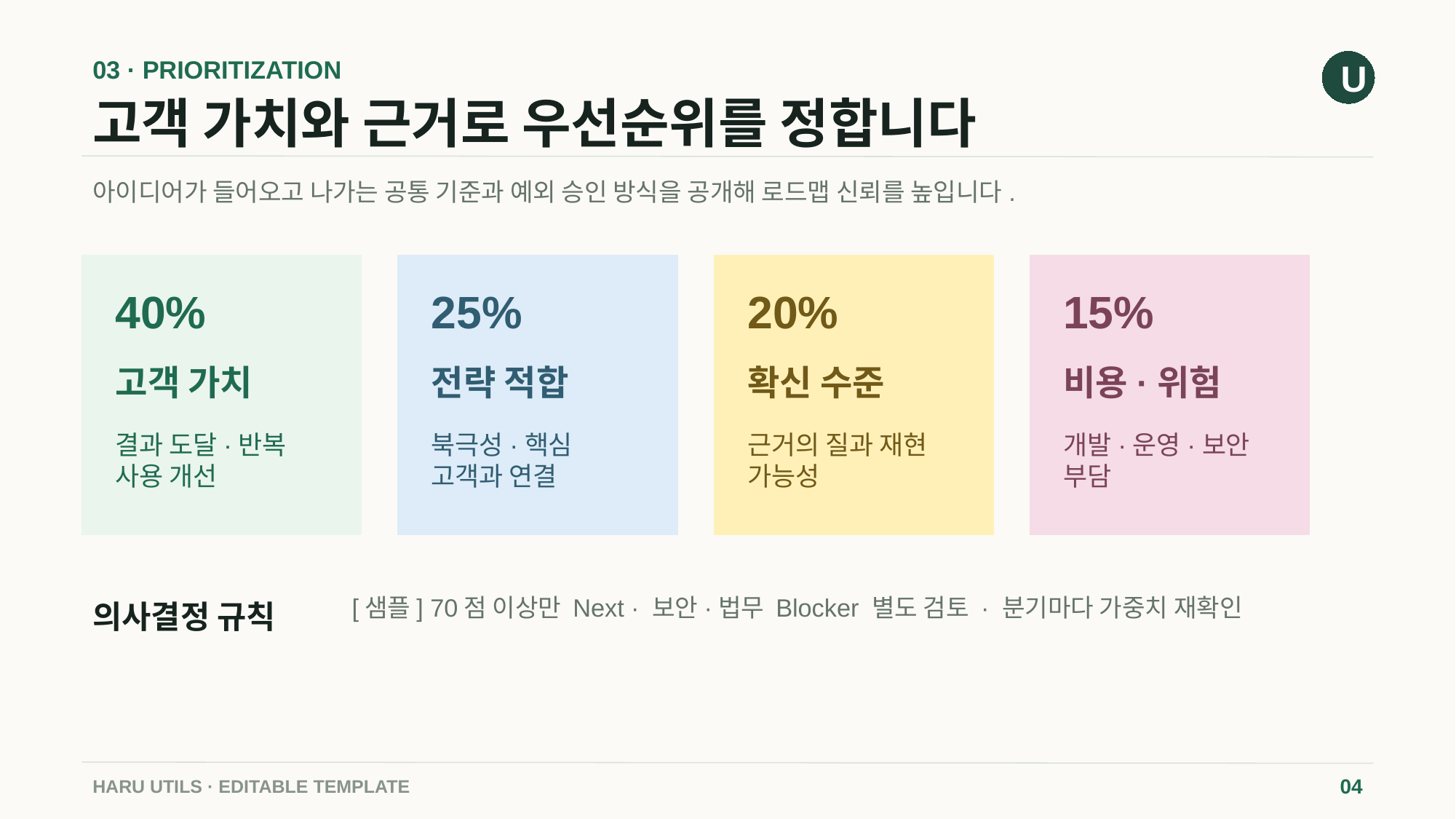

03 · PRIORITIZATION
U
고객 가치와 근거로 우선순위를 정합니다

아이디어가 들어오고 나가는 공통 기준과 예외 승인 방식을 공개해 로드맵 신뢰를 높입니다.

40%
25%
20%
15%
고객 가치
전략 적합
확신 수준
비용·위험
결과 도달·반복 사용 개선
북극성·핵심 고객과 연결
근거의 질과 재현 가능성
개발·운영·보안 부담
[샘플] 70점 이상만 Next · 보안·법무 Blocker 별도 검토 · 분기마다 가중치 재확인
의사결정 규칙

HARU UTILS · EDITABLE TEMPLATE
04